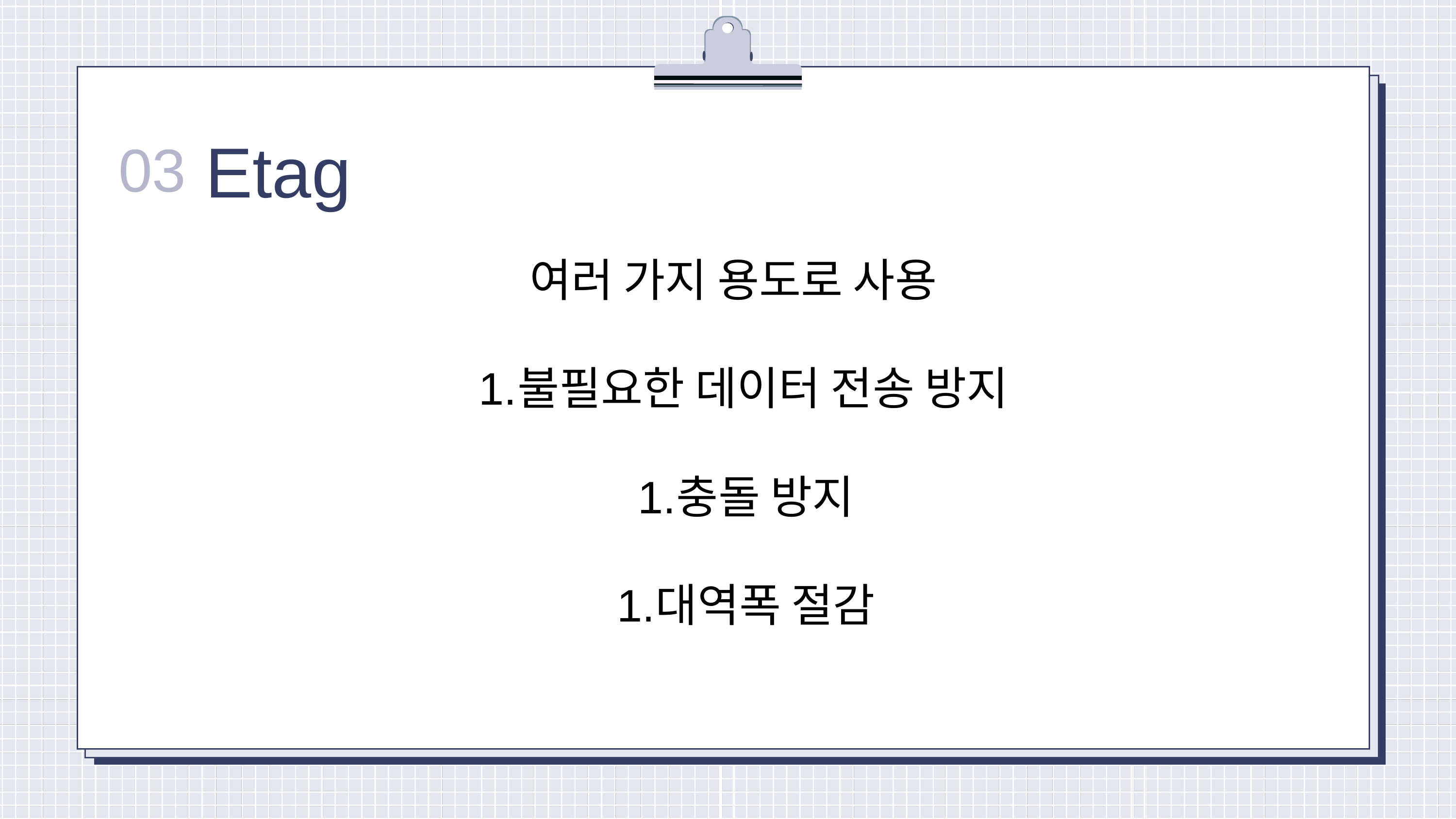

Etag
03
여러 가지 용도로 사용
불필요한 데이터 전송 방지
충돌 방지
대역폭 절감